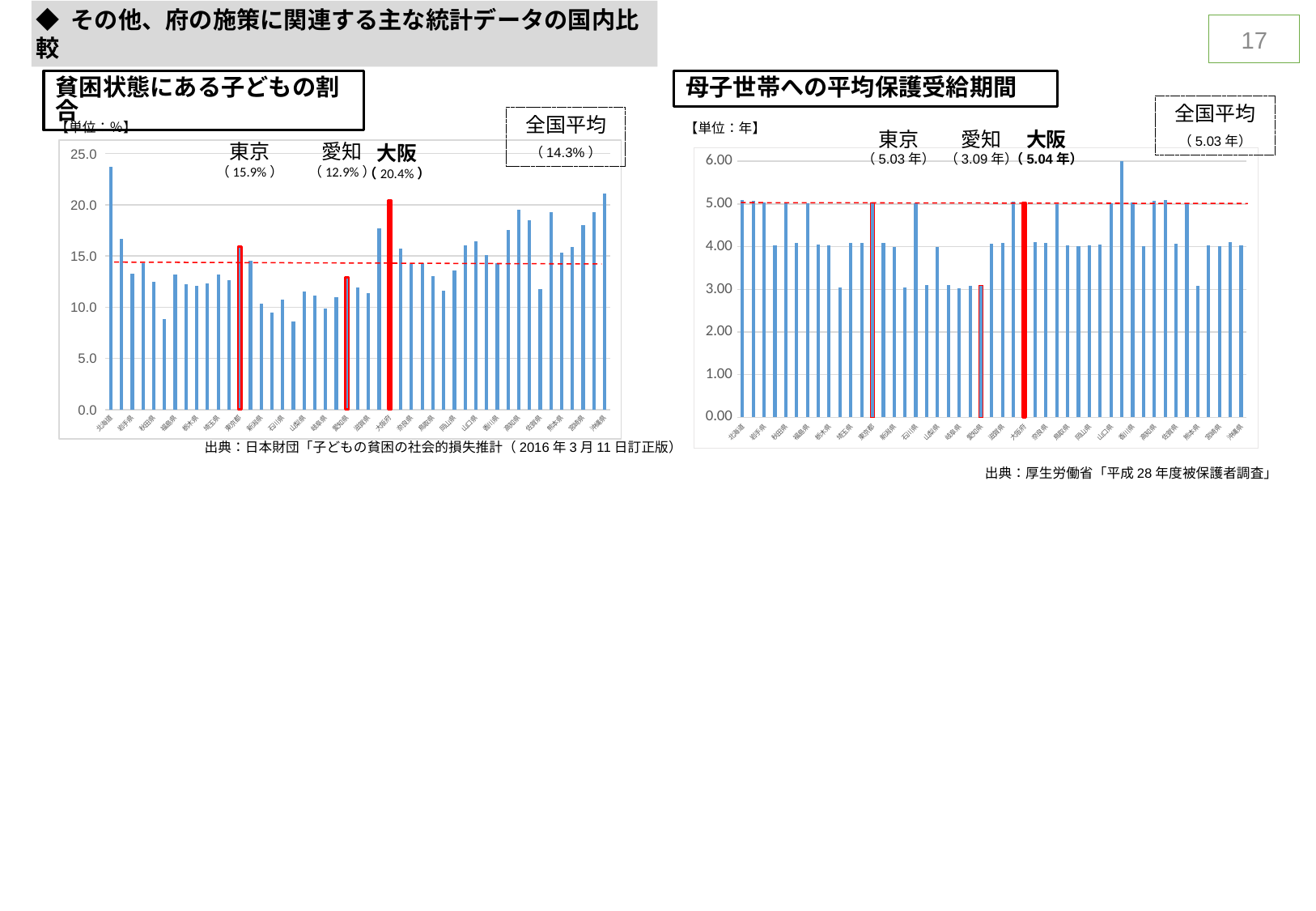

◆ その他、府の施策に関連する主な統計データの国内比較
17
貧困状態にある子どもの割合
母子世帯への平均保護受給期間
全国平均
（5.03年）
全国平均
（14.3%）
【単位：％】
【単位：年】
東京
（5.03年）
愛知
（3.09年）
大阪
（5.04年）
東京
（15.9%）
愛知
（12.9%）
大阪
（20.4%）

### Chart

| Category |  |
|---|---|
| 北海道 | 23.7 |
| 青森県 | 16.7 |
| 岩手県 | 13.3 |
| 宮城県 | 14.3 |
| 秋田県 | 12.5 |
| 山形県 | 8.8 |
| 福島県 | 13.2 |
| 茨城県 | 12.2 |
| 栃木県 | 12.1 |
| 群馬県 | 12.3 |
| 埼玉県 | 13.2 |
| 千葉県 | 12.6 |
| 東京都 | 15.9 |
| 神奈川県 | 14.5 |
| 新潟県 | 10.3 |
| 富山県 | 9.5 |
| 石川県 | 10.7 |
| 福井県 | 8.6 |
| 山梨県 | 11.5 |
| 長野県 | 11.1 |
| 岐阜県 | 9.9 |
| 静岡県 | 11.0 |
| 愛知県 | 12.9 |
| 三重県 | 11.9 |
| 滋賀県 | 11.4 |
| 京都府 | 17.7 |
| 大阪府 | 20.4 |
| 兵庫県 | 15.7 |
| 奈良県 | 14.2 |
| 和歌山県 | 14.3 |
| 鳥取県 | 13.0 |
| 島根県 | 11.6 |
| 岡山県 | 13.6 |
| 広島県 | 16.0 |
| 山口県 | 16.4 |
| 徳島県 | 15.1 |
| 香川県 | 14.3 |
| 愛媛県 | 17.5 |
| 高知県 | 19.5 |
| 福岡県 | 18.5 |
| 佐賀県 | 11.8 |
| 長崎県 | 19.3 |
| 熊本県 | 15.3 |
| 大分県 | 15.9 |
| 宮崎県 | 18.0 |
| 鹿児島県 | 19.3 |
| 沖縄県 | 21.1 |

### Chart

| Category |  |
|---|---|
| 北海道 | 5.09 |
| 青森県 | 5.08 |
| 岩手県 | 5.03 |
| 宮城県 | 4.03 |
| 秋田県 | 5.04 |
| 山形県 | 4.09 |
| 福島県 | 5.02 |
| 茨城県 | 4.05 |
| 栃木県 | 4.04 |
| 群馬県 | 3.05 |
| 埼玉県 | 4.08 |
| 千葉県 | 4.09 |
| 東京都 | 5.03 |
| 神奈川県 | 4.08 |
| 新潟県 | 4.0 |
| 富山県 | 3.04 |
| 石川県 | 5.02 |
| 福井県 | 3.1 |
| 山梨県 | 4.0 |
| 長野県 | 3.11 |
| 岐阜県 | 3.02 |
| 静岡県 | 3.08 |
| 愛知県 | 3.09 |
| 三重県 | 4.07 |
| 滋賀県 | 4.08 |
| 京都府 | 5.05 |
| 大阪府 | 5.04 |
| 兵庫県 | 4.1 |
| 奈良県 | 4.09 |
| 和歌山県 | 5.0 |
| 鳥取県 | 4.04 |
| 島根県 | 4.02 |
| 岡山県 | 4.04 |
| 広島県 | 4.05 |
| 山口県 | 5.02 |
| 徳島県 | 6.0 |
| 香川県 | 5.04 |
| 愛媛県 | 4.02 |
| 高知県 | 5.07 |
| 福岡県 | 5.1 |
| 佐賀県 | 4.07 |
| 長崎県 | 5.01 |
| 熊本県 | 3.08 |
| 大分県 | 4.03 |
| 宮崎県 | 4.02 |
| 鹿児島県 | 4.11 |
| 沖縄県 | 4.03 |
出典：日本財団「子どもの貧困の社会的損失推計（2016年3月11日訂正版）
出典：厚生労働省「平成28年度被保護者調査」